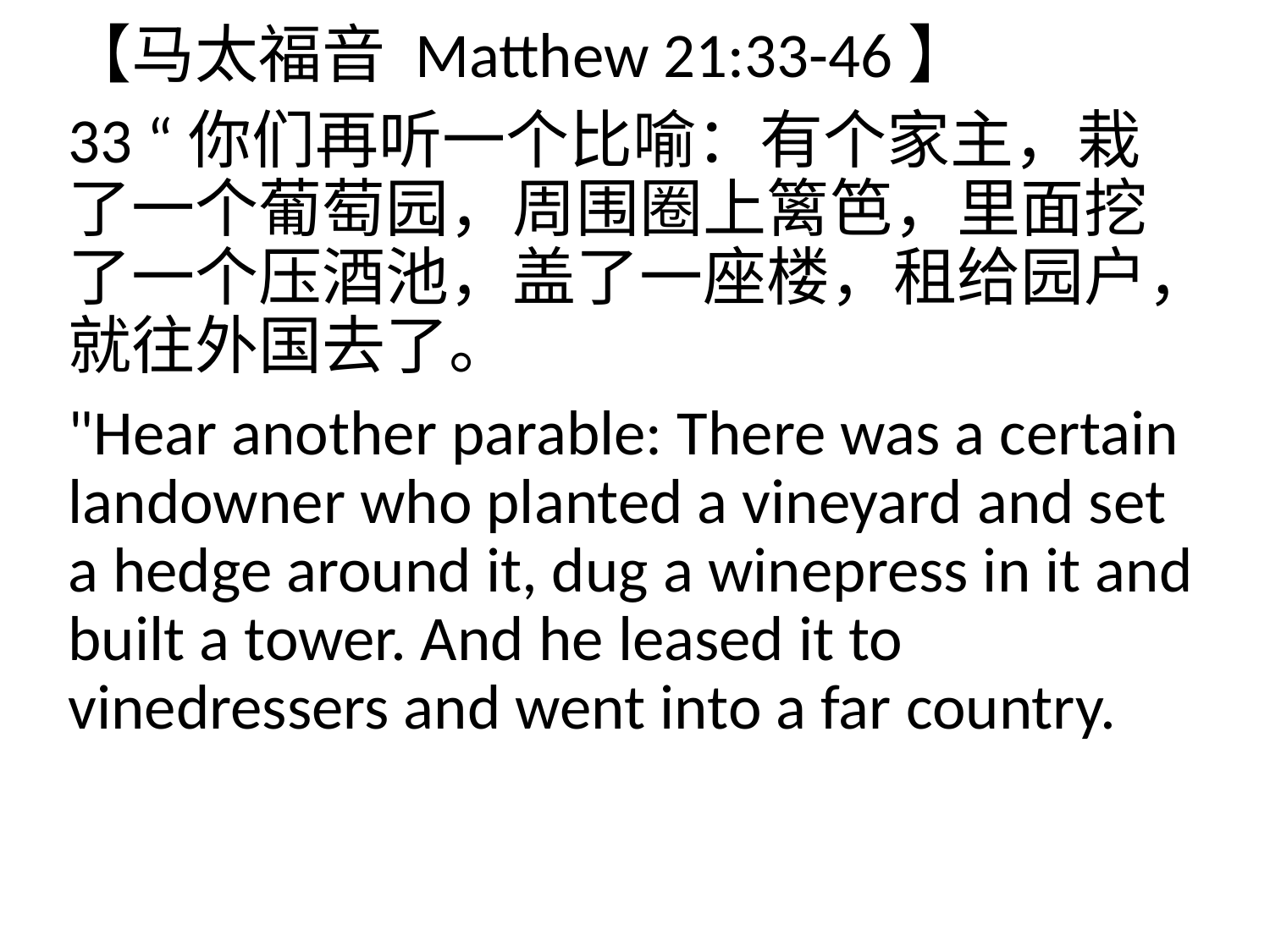

【马太福音 Matthew 21:33-46】
33 “你们再听一个比喻：有个家主，栽了一个葡萄园，周围圈上篱笆，里面挖了一个压酒池，盖了一座楼，租给园户，就往外国去了。
"Hear another parable: There was a certain landowner who planted a vineyard and set a hedge around it, dug a winepress in it and built a tower. And he leased it to vinedressers and went into a far country.